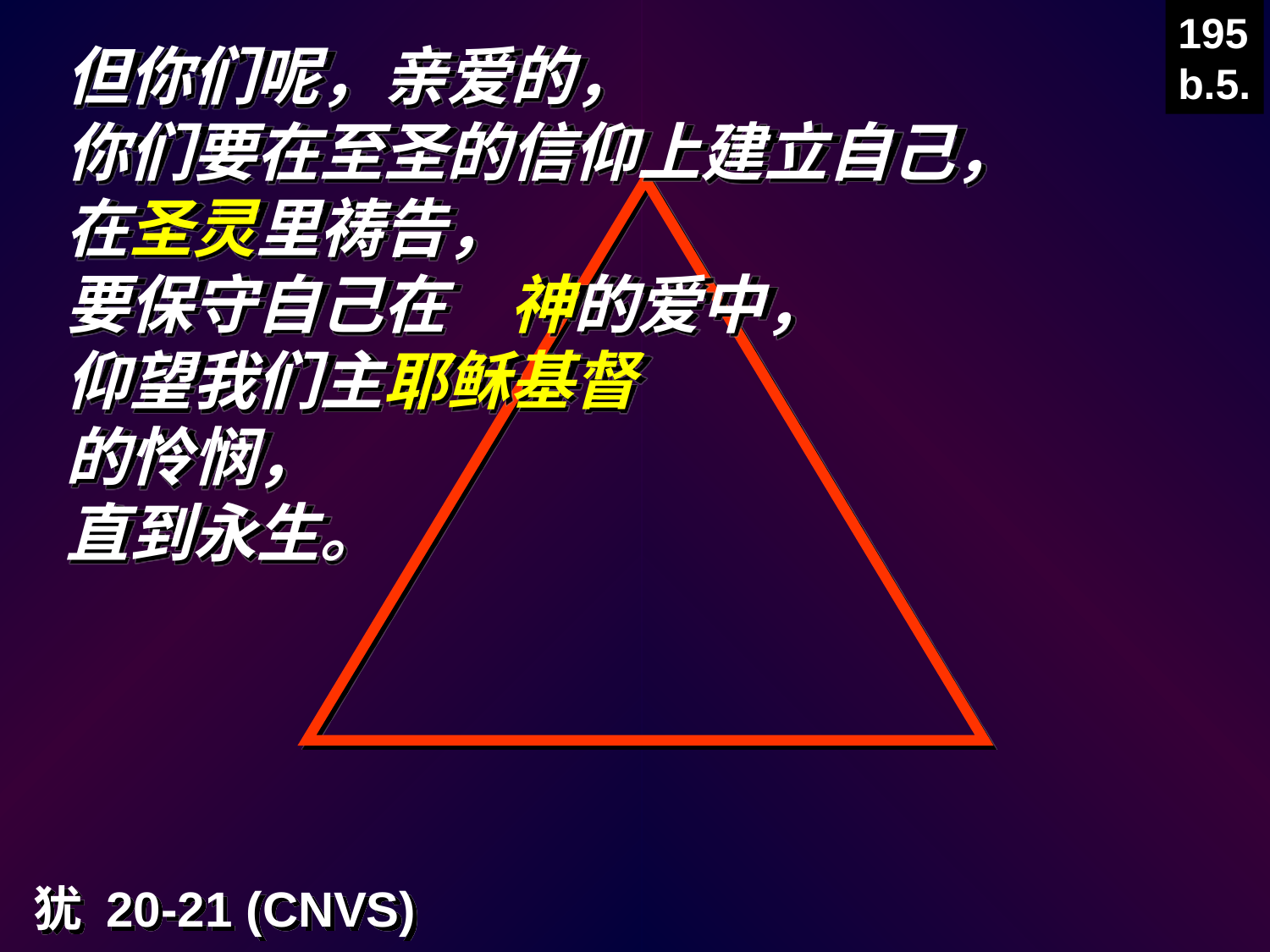

195
b.5.
但你们呢，亲爱的，
你们要在至圣的信仰上建立自己，
在圣灵里祷告，
要保守自己在　神的爱中，
仰望我们主耶稣基督
的怜悯，
直到永生。

犹 20-21 (CNVS)